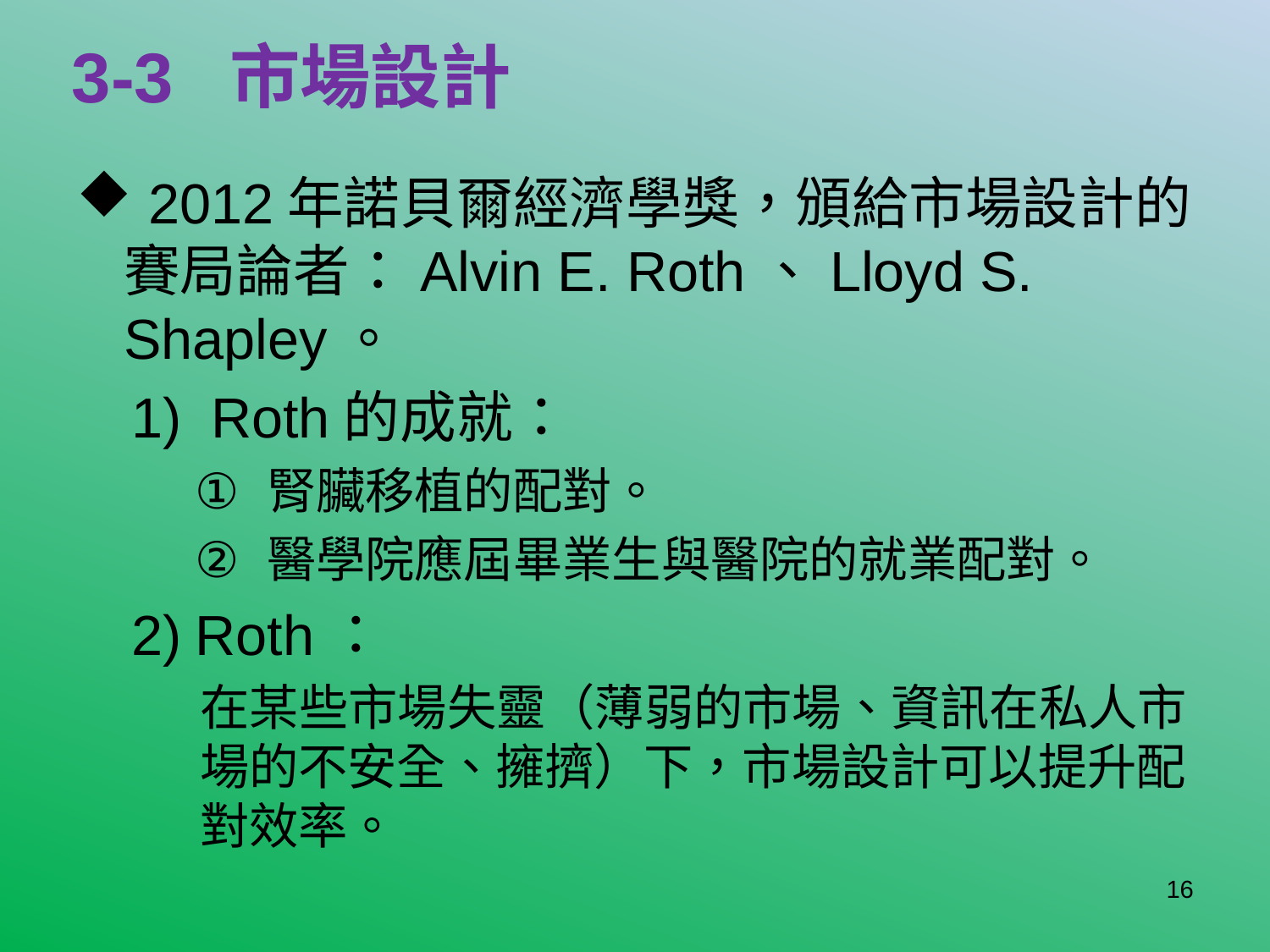

# 3-3  市場設計
 2012年諾貝爾經濟學獎，頒給市場設計的賽局論者：Alvin E. Roth、Lloyd S. Shapley。
 Roth的成就：
腎臟移植的配對。
醫學院應屆畢業生與醫院的就業配對。
Roth：
在某些市場失靈（薄弱的市場、資訊在私人市場的不安全、擁擠）下，市場設計可以提升配對效率。
16